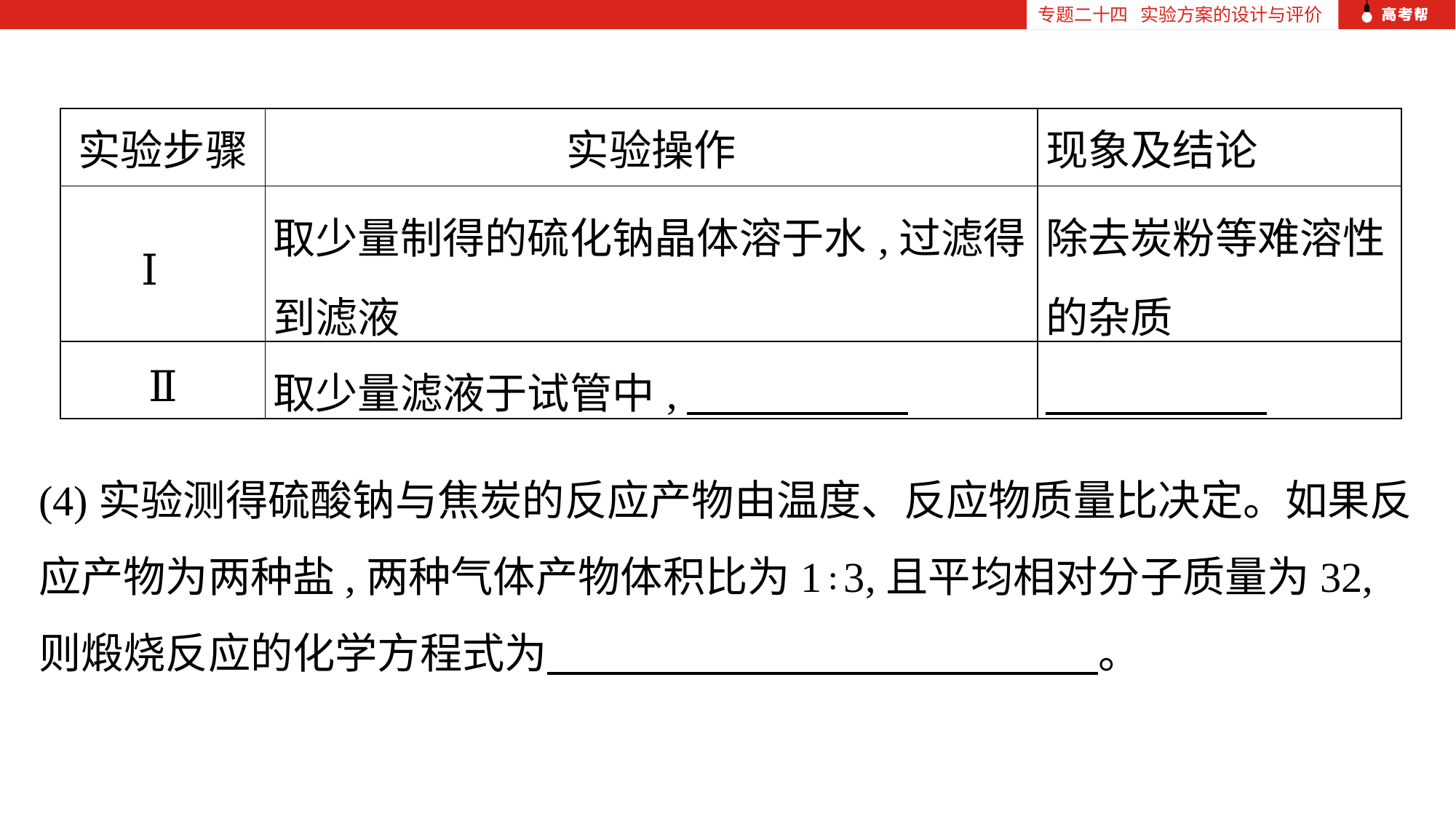

专题二十四   实验方案的设计与评价
| 实验步骤 | 实验操作 | 现象及结论 |
| --- | --- | --- |
| Ⅰ | 取少量制得的硫化钠晶体溶于水,过滤得到滤液 | 除去炭粉等难溶性的杂质 |
| Ⅱ | 取少量滤液于试管中, |  |
(4)实验测得硫酸钠与焦炭的反应产物由温度、反应物质量比决定。如果反应产物为两种盐,两种气体产物体积比为1∶3,且平均相对分子质量为32,则煅烧反应的化学方程式为　　　　　　　　　　　　　。